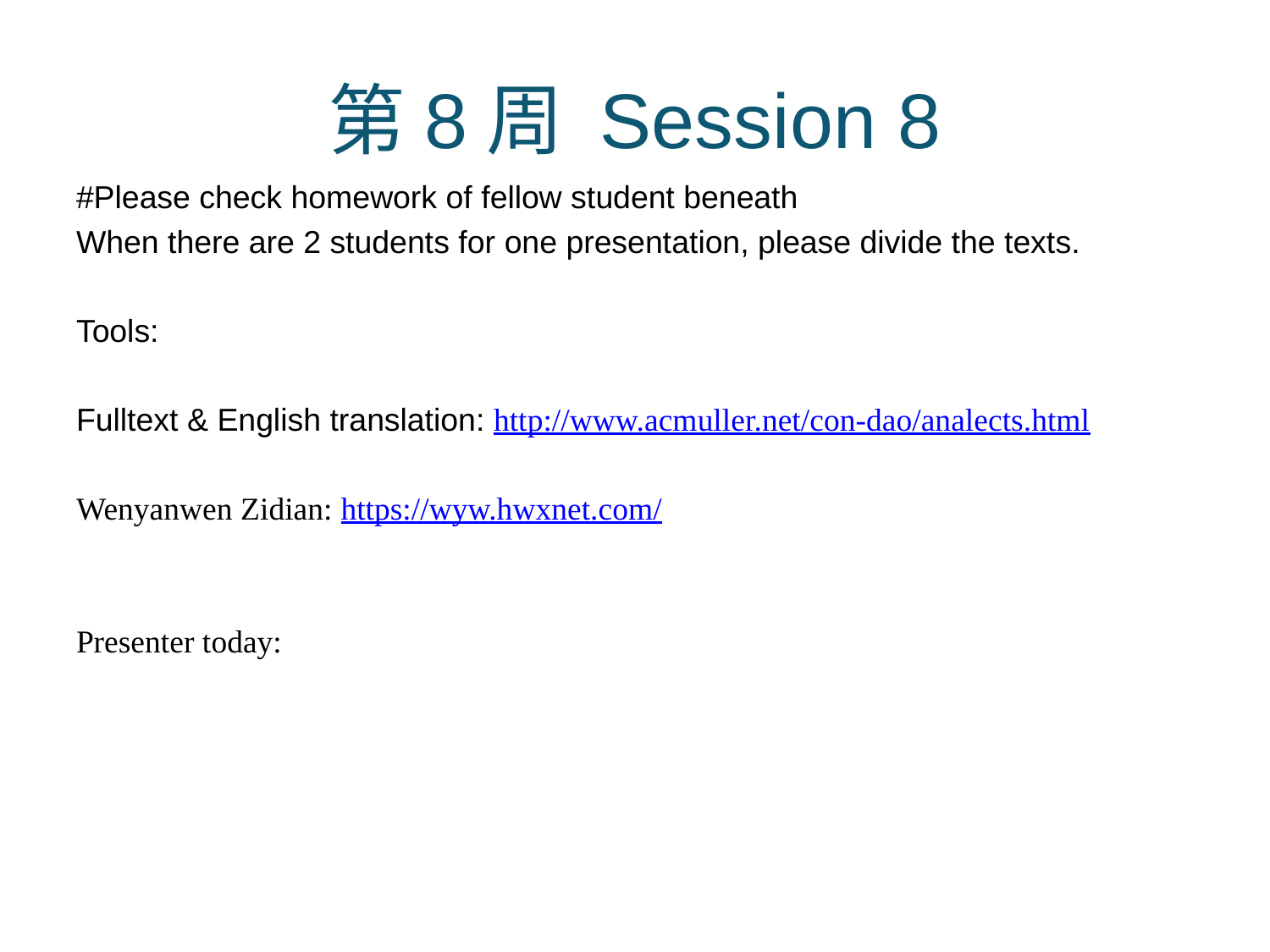

# 第8周 Session 8
#Please check homework of fellow student beneath
When there are 2 students for one presentation, please divide the texts.

Tools:

Fulltext & English translation: http://www.acmuller.net/con-dao/analects.html

Wenyanwen Zidian: https://wyw.hwxnet.com/

Presenter today: